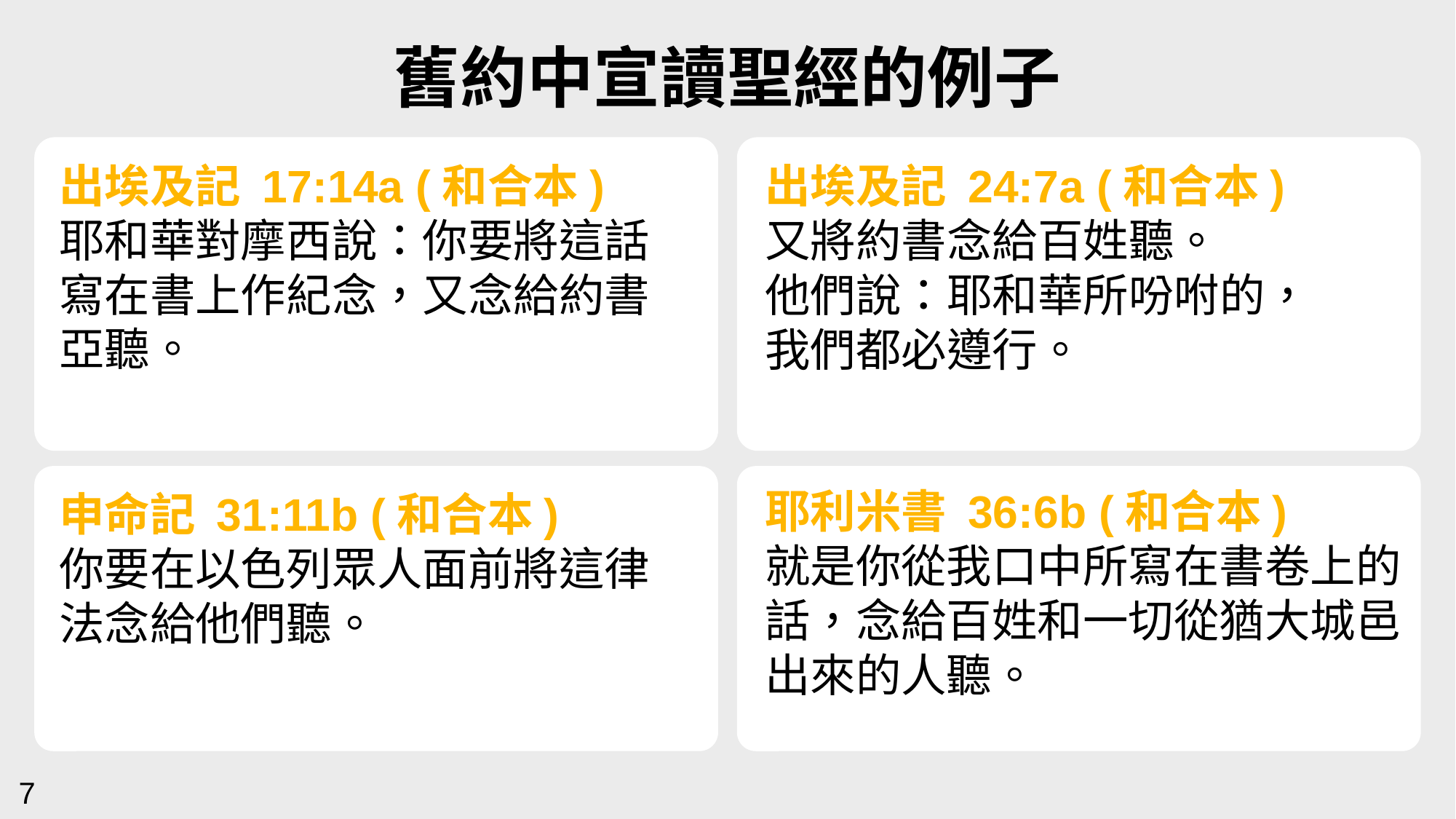

舊約中宣讀聖經的例子

出埃及記 17:14a (和合本)
耶和華對摩西說：你要將這話寫在書上作紀念，又念給約書亞聽。
出埃及記 24:7a (和合本)
又將約書念給百姓聽。
他們說：耶和華所吩咐的，
我們都必遵行。

耶利米書 36:6b (和合本)
就是你從我口中所寫在書卷上的話，念給百姓和一切從猶大城邑出來的人聽。
申命記 31:11b (和合本)
你要在以色列眾人面前將這律法念給他們聽。